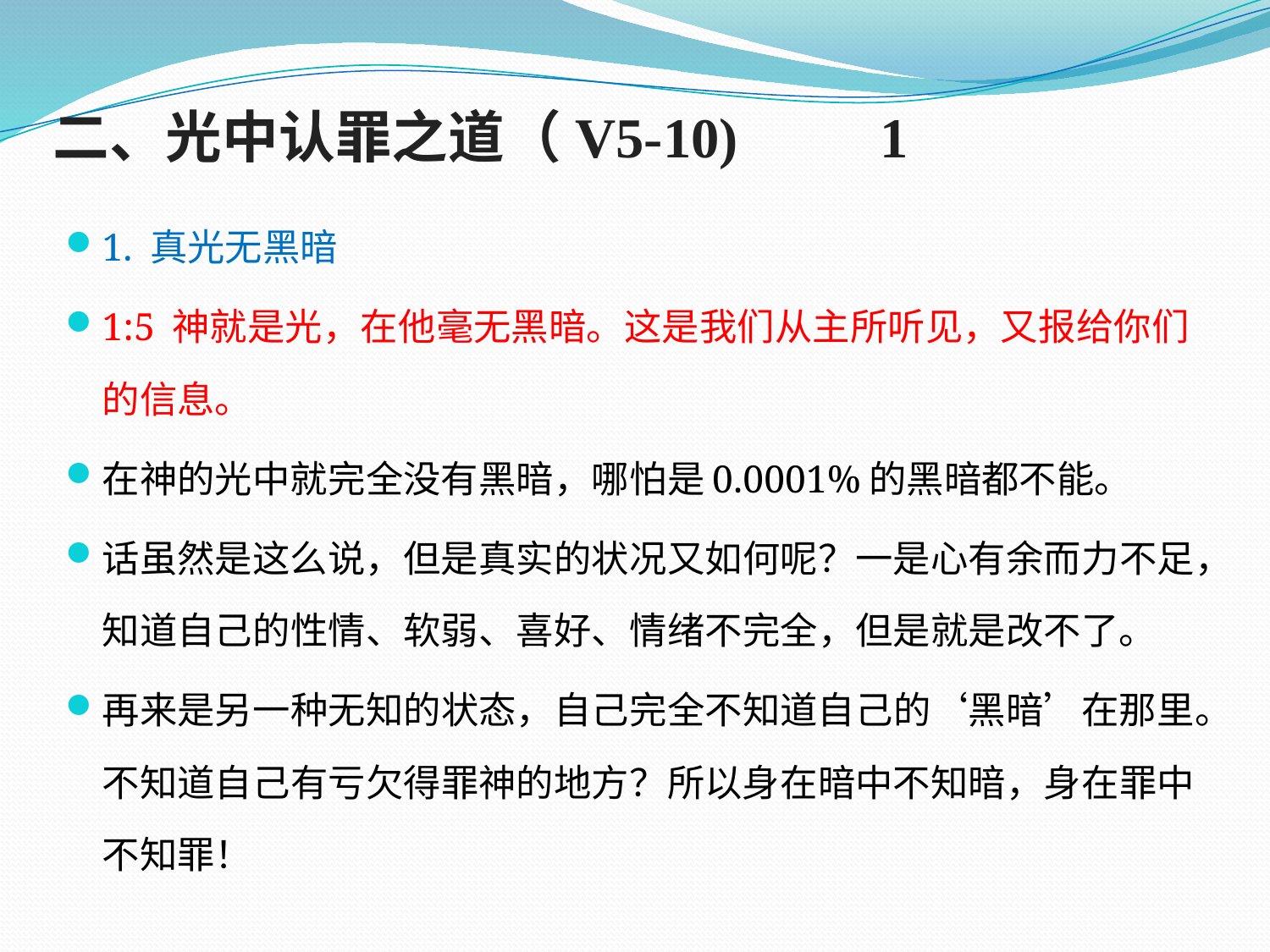

# 二、光中认罪之道（V5-10)          1
1. 真光无黑暗
1:5 神就是光，在他毫无黑暗。这是我们从主所听见，又报给你们的信息。
在神的光中就完全没有黑暗，哪怕是0.0001%的黑暗都不能。
话虽然是这么说，但是真实的状况又如何呢？一是心有余而力不足，知道自己的性情、软弱、喜好、情绪不完全，但是就是改不了。
再来是另一种无知的状态，自己完全不知道自己的‘黑暗’在那里。不知道自己有亏欠得罪神的地方？所以身在暗中不知暗，身在罪中不知罪！